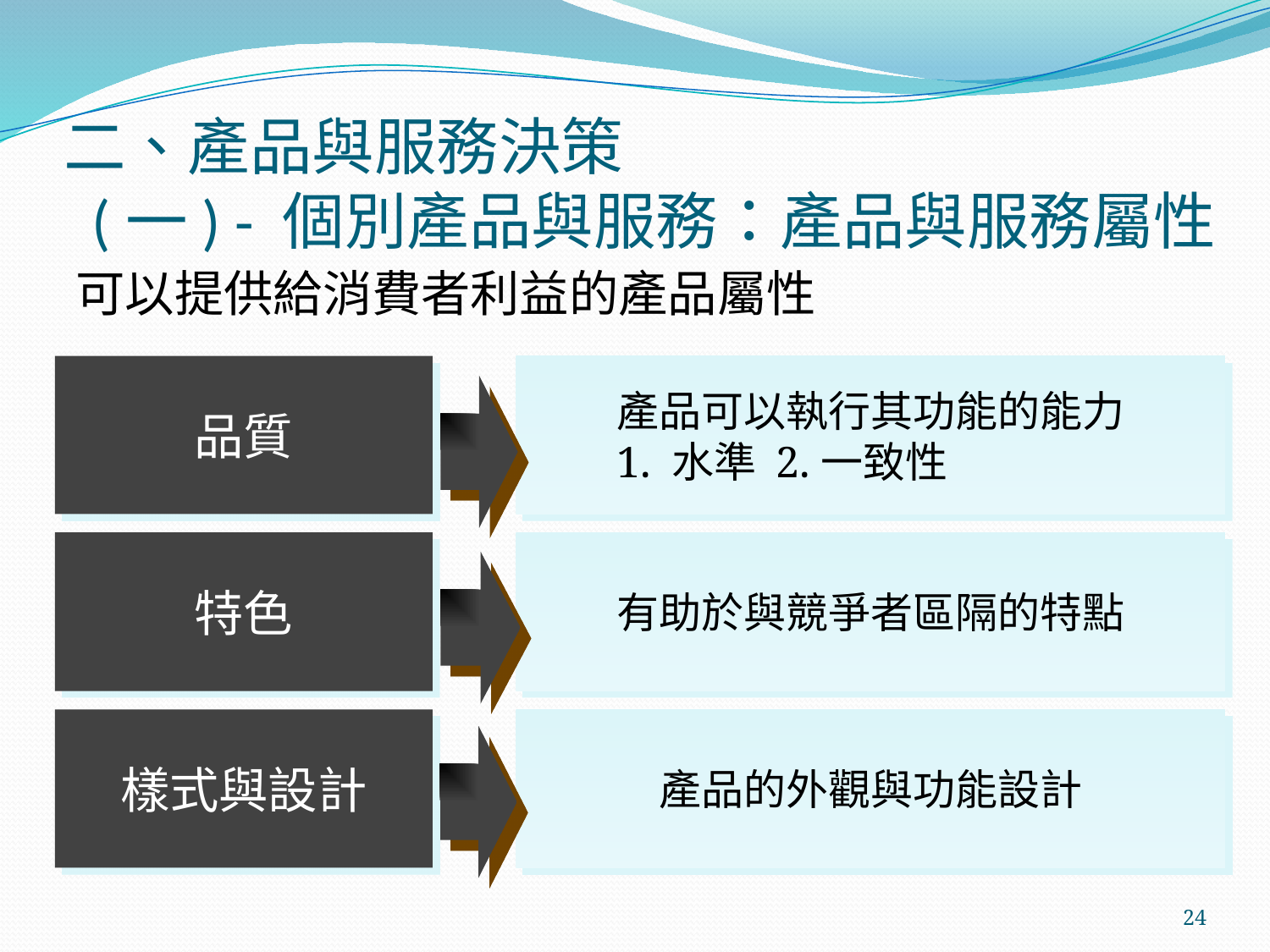

# 二、產品與服務決策 (一) - 個別產品與服務：產品與服務屬性
可以提供給消費者利益的產品屬性
品質
產品可以執行其功能的能力
1. 水準 2.一致性

特色
有助於與競爭者區隔的特點

樣式與設計
產品的外觀與功能設計

24